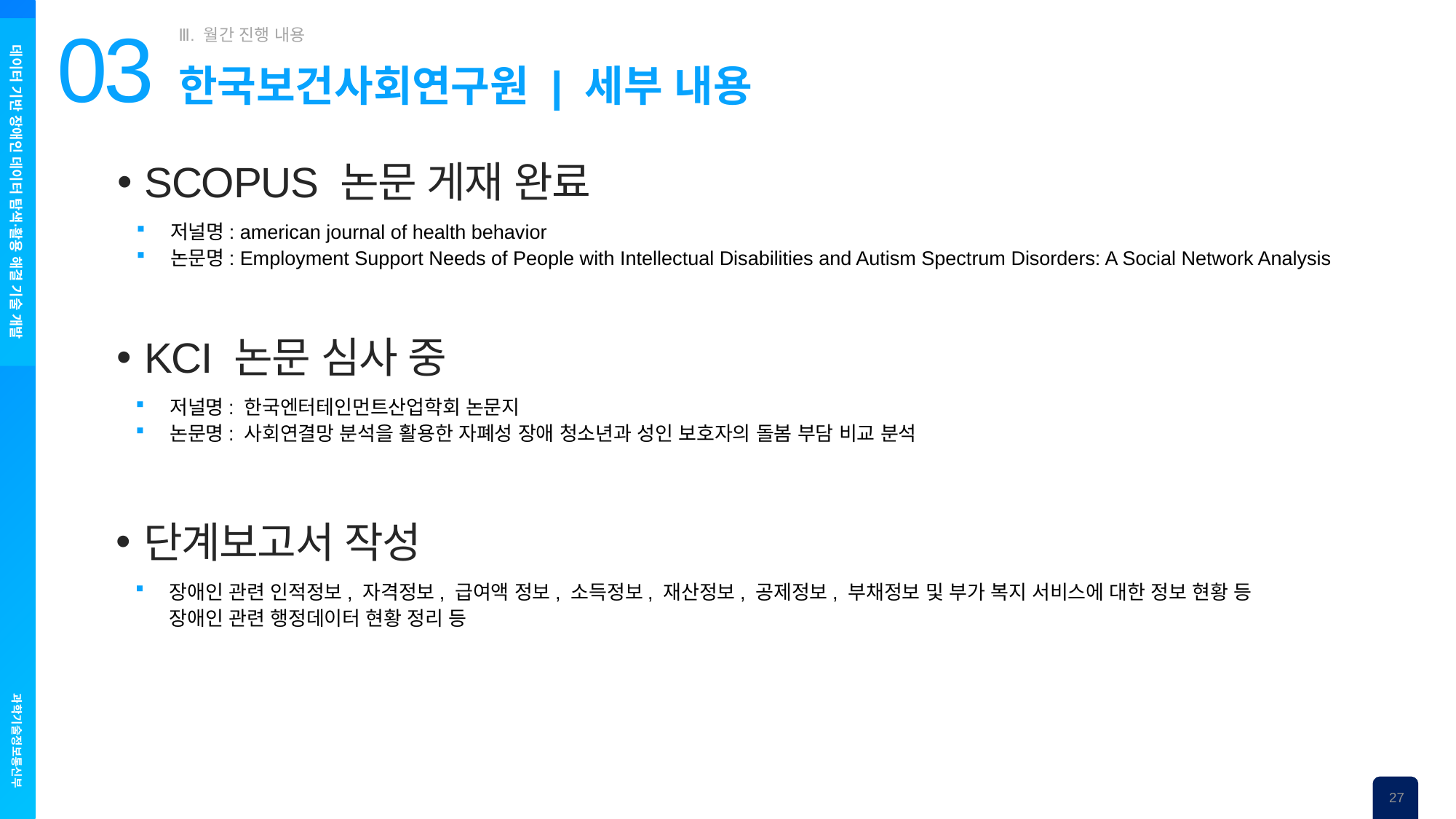

# 03
한국보건사회연구원 | 세부 내용
SCOPUS 논문 게재 완료
저널명: american journal of health behavior
논문명: Employment Support Needs of People with Intellectual Disabilities and Autism Spectrum Disorders: A Social Network Analysis
KCI 논문 심사 중
저널명: 한국엔터테인먼트산업학회 논문지
논문명: 사회연결망 분석을 활용한 자폐성 장애 청소년과 성인 보호자의 돌봄 부담 비교 분석
단계보고서 작성
장애인 관련 인적정보, 자격정보, 급여액 정보, 소득정보, 재산정보, 공제정보, 부채정보 및 부가 복지 서비스에 대한 정보 현황 등 장애인 관련 행정데이터 현황 정리 등
27